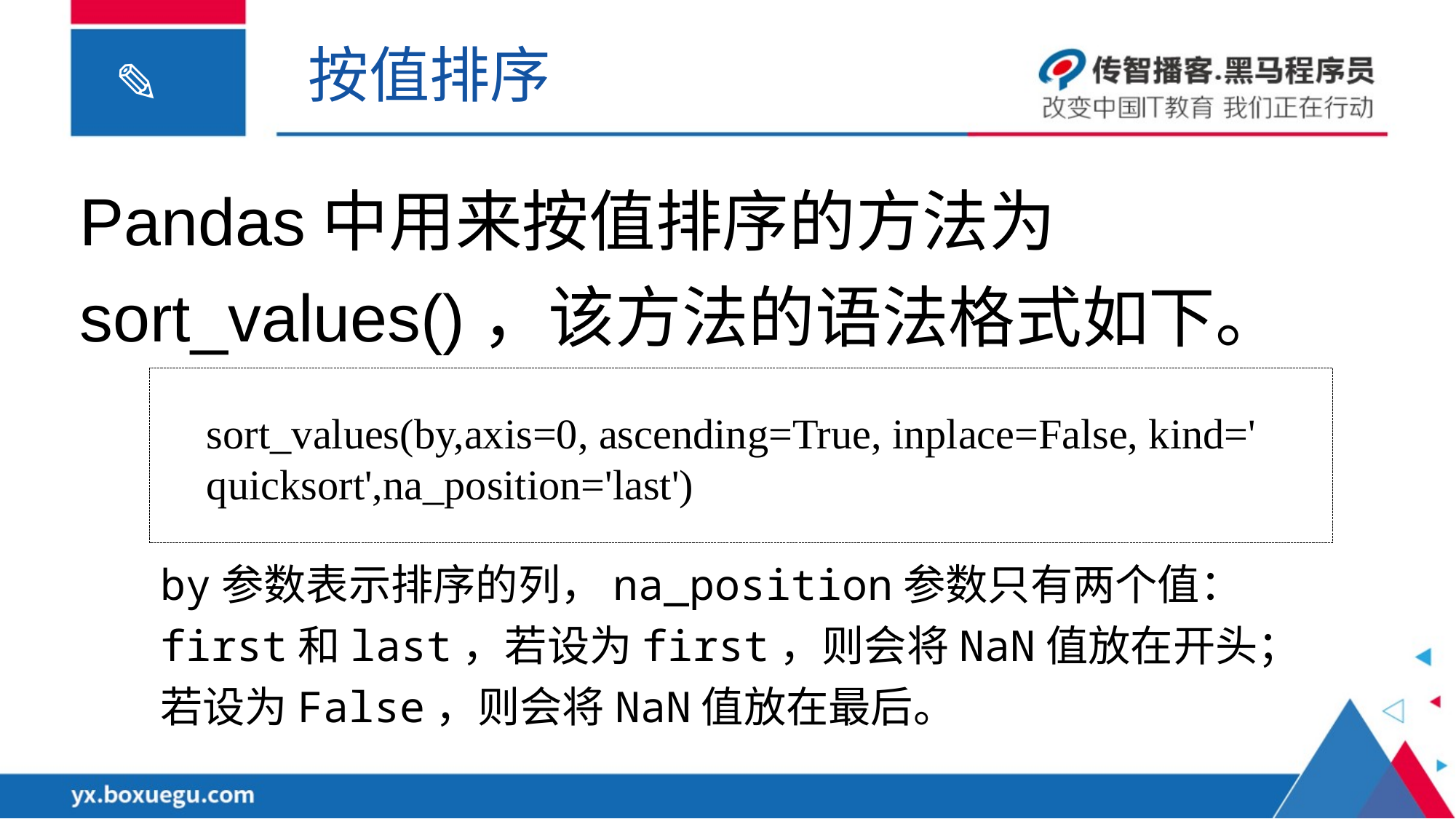

按值排序
Pandas中用来按值排序的方法为sort_values()，该方法的语法格式如下。

sort_values(by,axis=0, ascending=True, inplace=False, kind='quicksort',na_position='last')
by参数表示排序的列，na_position参数只有两个值：first和last，若设为first，则会将NaN值放在开头；若设为False，则会将NaN值放在最后。